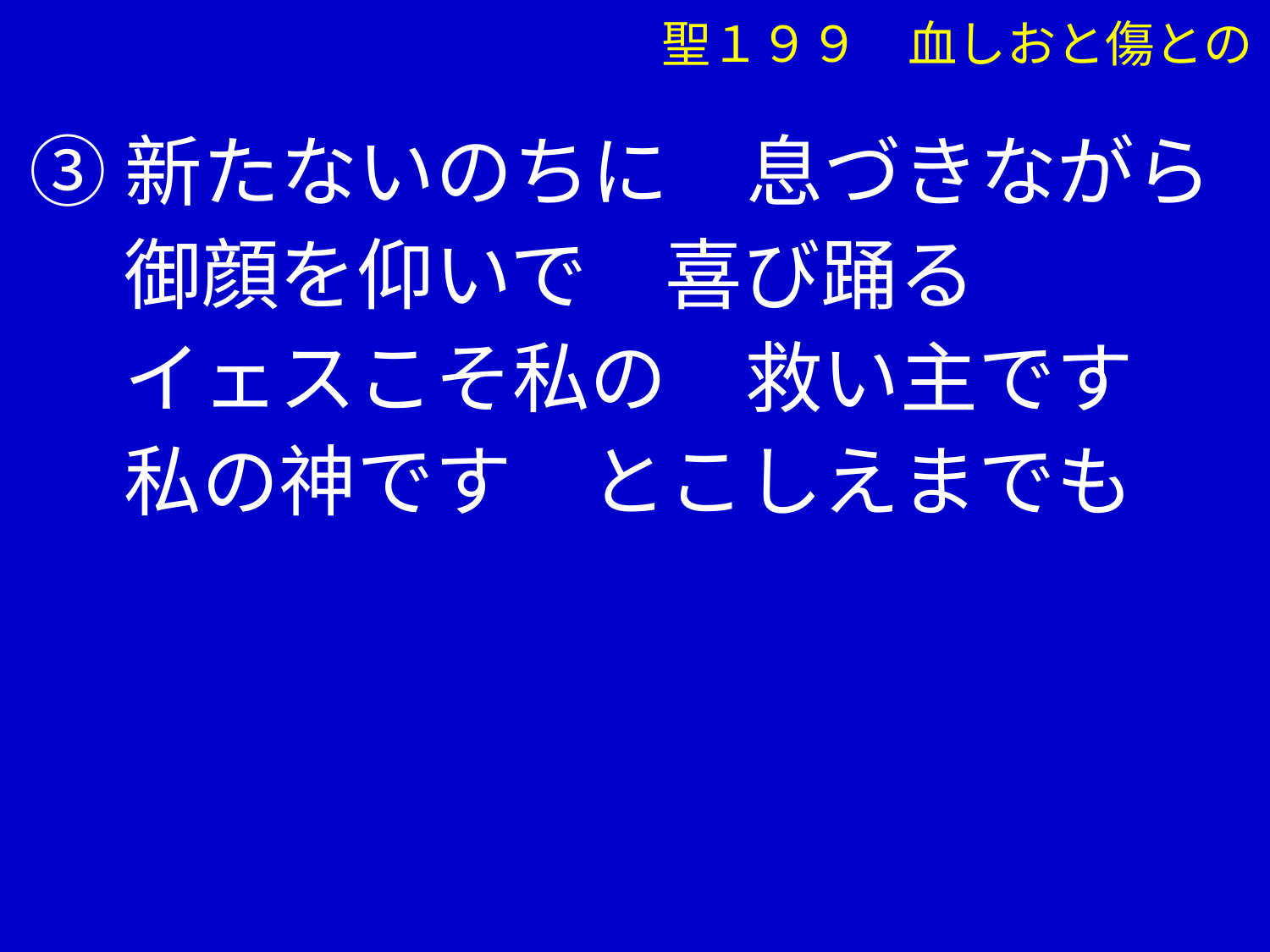

聖１９９　血しおと傷との
③新たないのちに　息づきながら
　 御顔を仰いで　喜び踊る
　 イェスこそ私の　救い主です
　 私の神です　とこしえまでも